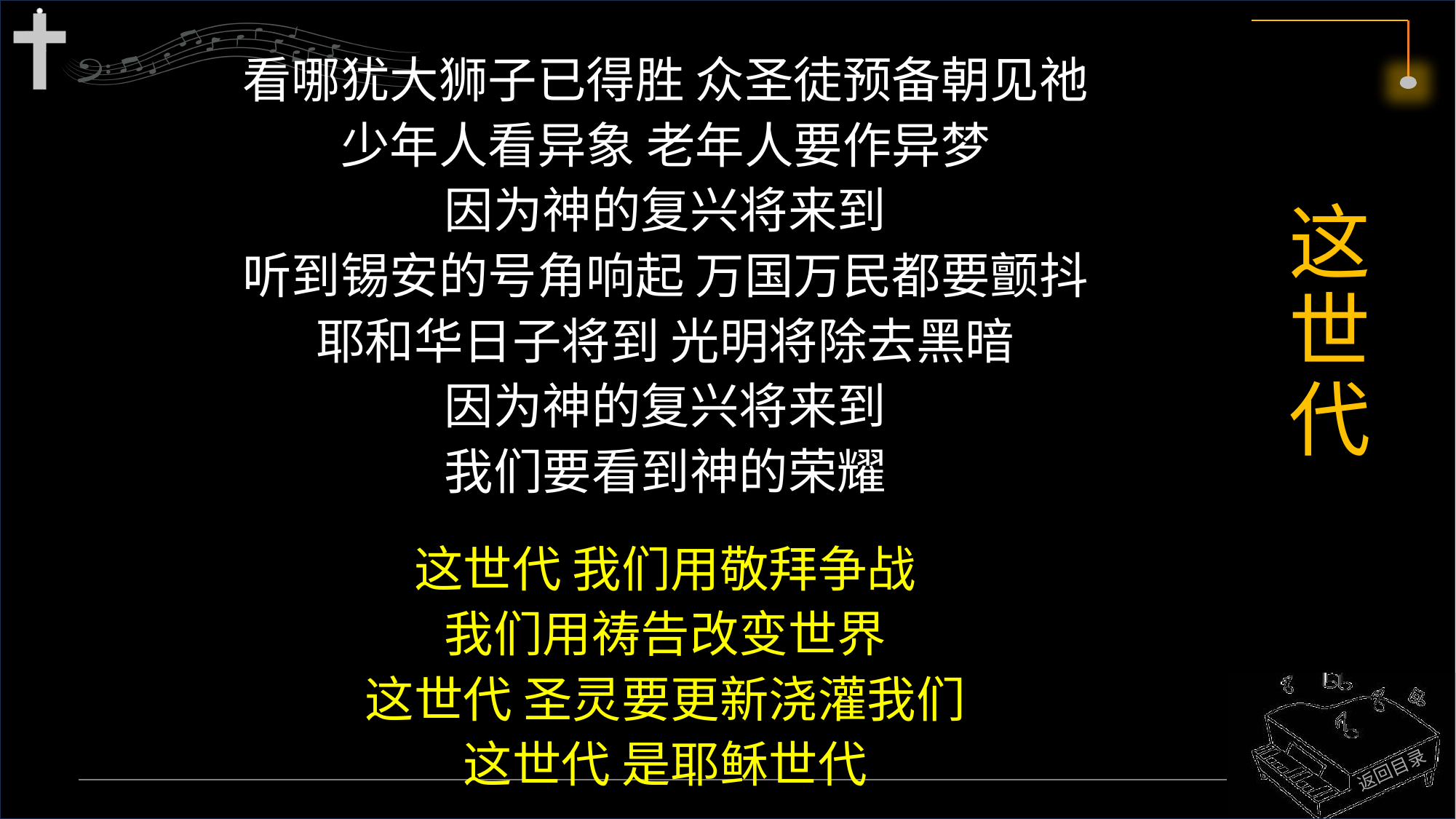

# 这世代
看哪犹大狮子已得胜 众圣徒预备朝见祂
少年人看异象 老年人要作异梦
因为神的复兴将来到
听到锡安的号角响起 万国万民都要颤抖
耶和华日子将到 光明将除去黑暗
因为神的复兴将来到
我们要看到神的荣耀

这世代 我们用敬拜争战
我们用祷告改变世界
这世代 圣灵要更新浇灌我们
这世代 是耶稣世代